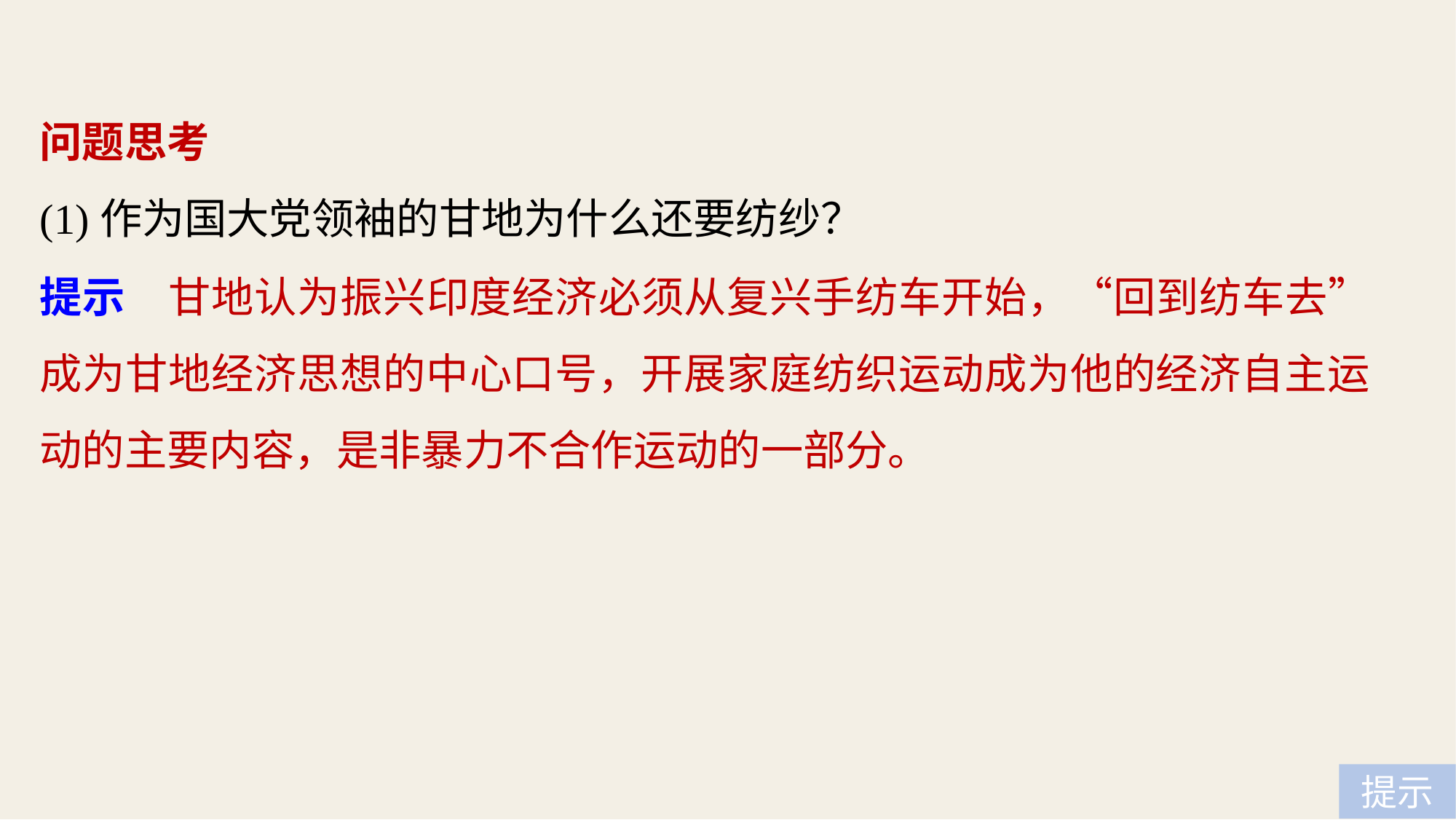

问题思考
(1)作为国大党领袖的甘地为什么还要纺纱？
提示　甘地认为振兴印度经济必须从复兴手纺车开始，“回到纺车去”成为甘地经济思想的中心口号，开展家庭纺织运动成为他的经济自主运动的主要内容，是非暴力不合作运动的一部分。
提示